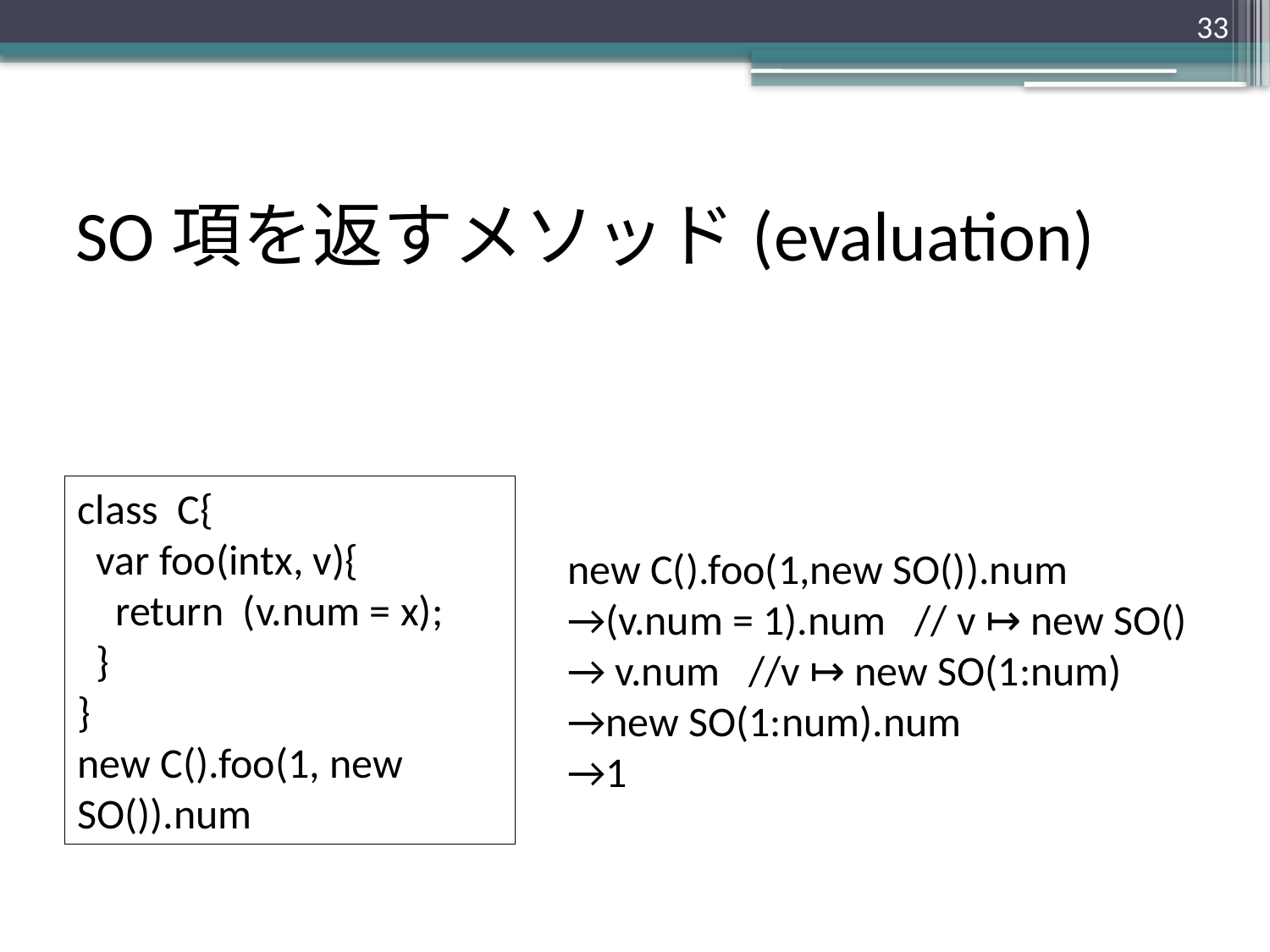

33
# SO項を返すメソッド(evaluation)
class  C{
  var foo(intx, v){
    return  (v.num = x);
  }
}
new C().foo(1, new SO()).num
new C().foo(1,new SO()).num
→(v.num = 1).num   // v ↦ new SO()
→ v.num   //v ↦ new SO(1:num)
→new SO(1:num).num
→1